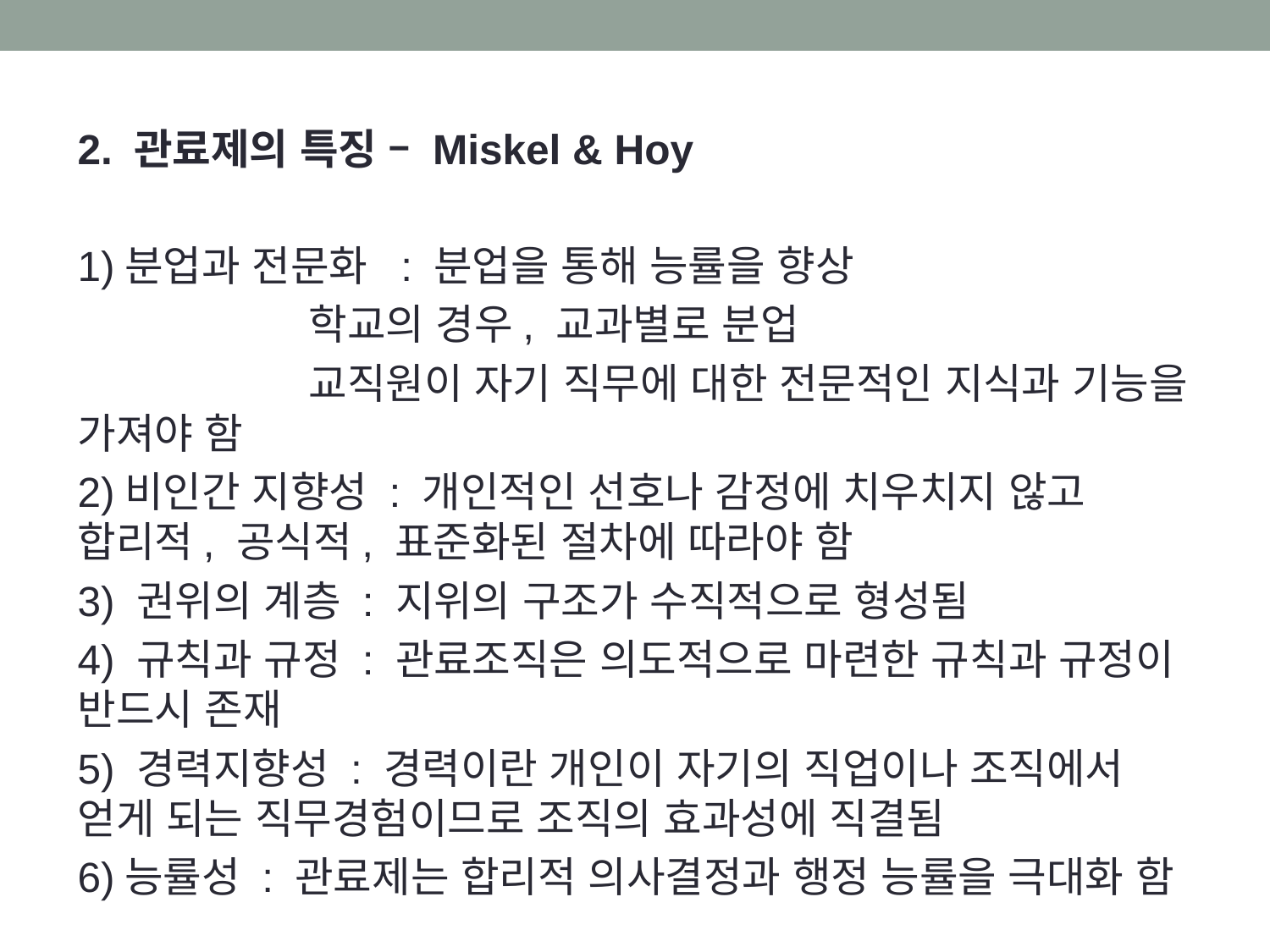

2. 관료제의 특징 – Miskel & Hoy

1)분업과 전문화  : 분업을 통해 능률을 향상
                   학교의 경우, 교과별로 분업
                   교직원이 자기 직무에 대한 전문적인 지식과 기능을 가져야 함
2)비인간 지향성 : 개인적인 선호나 감정에 치우치지 않고 합리적, 공식적, 표준화된 절차에 따라야 함
3) 권위의 계층 : 지위의 구조가 수직적으로 형성됨
4) 규칙과 규정 : 관료조직은 의도적으로 마련한 규칙과 규정이 반드시 존재
5) 경력지향성 : 경력이란 개인이 자기의 직업이나 조직에서 얻게 되는 직무경험이므로 조직의 효과성에 직결됨
6)능률성 : 관료제는 합리적 의사결정과 행정 능률을 극대화 함